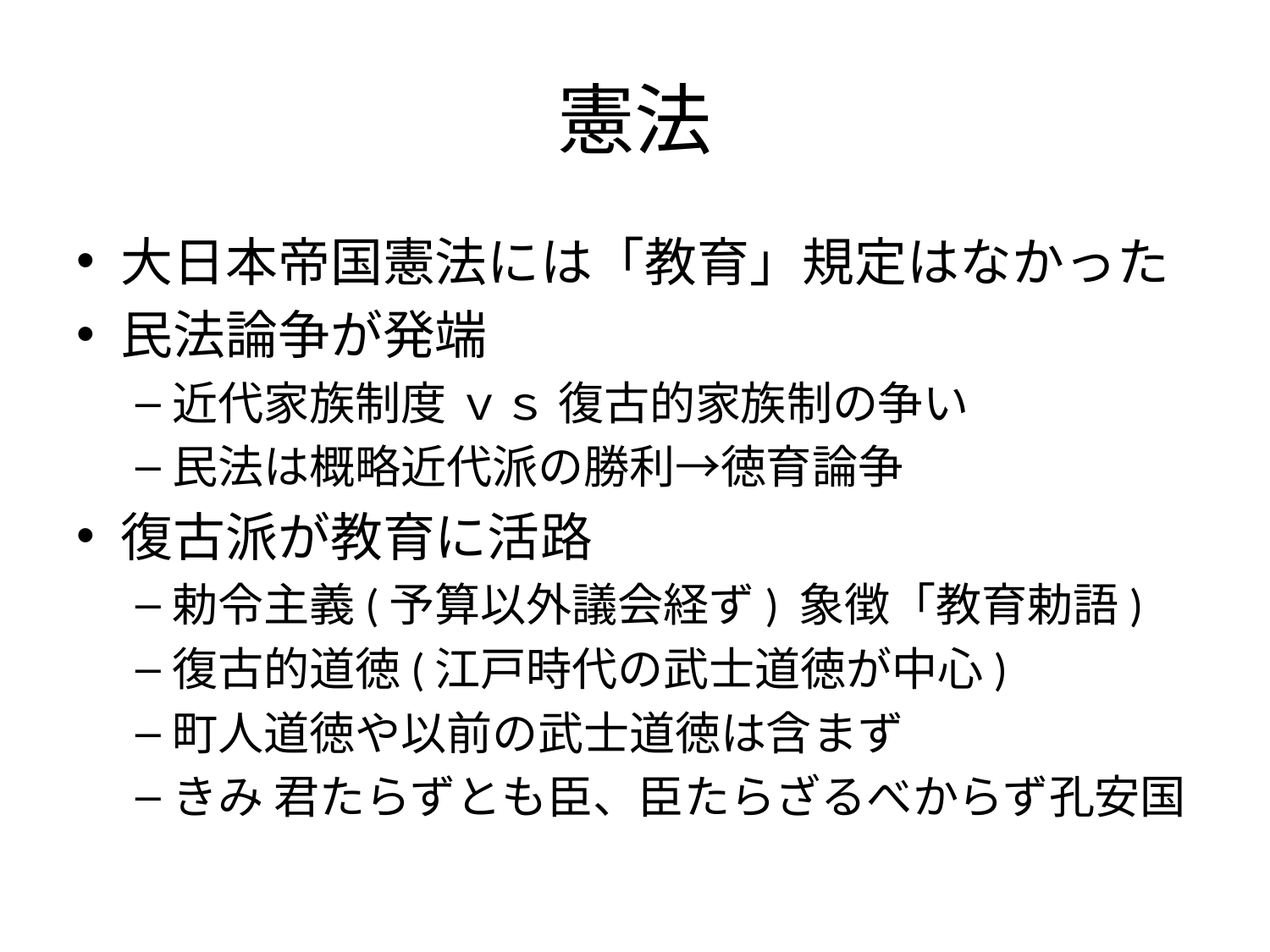

# 憲法
大日本帝国憲法には「教育」規定はなかった
民法論争が発端
近代家族制度 ｖｓ 復古的家族制の争い
民法は概略近代派の勝利→徳育論争
復古派が教育に活路
勅令主義(予算以外議会経ず) 象徴「教育勅語)
復古的道徳(江戸時代の武士道徳が中心)
町人道徳や以前の武士道徳は含まず
きみ 君たらずとも臣、臣たらざるべからず孔安国